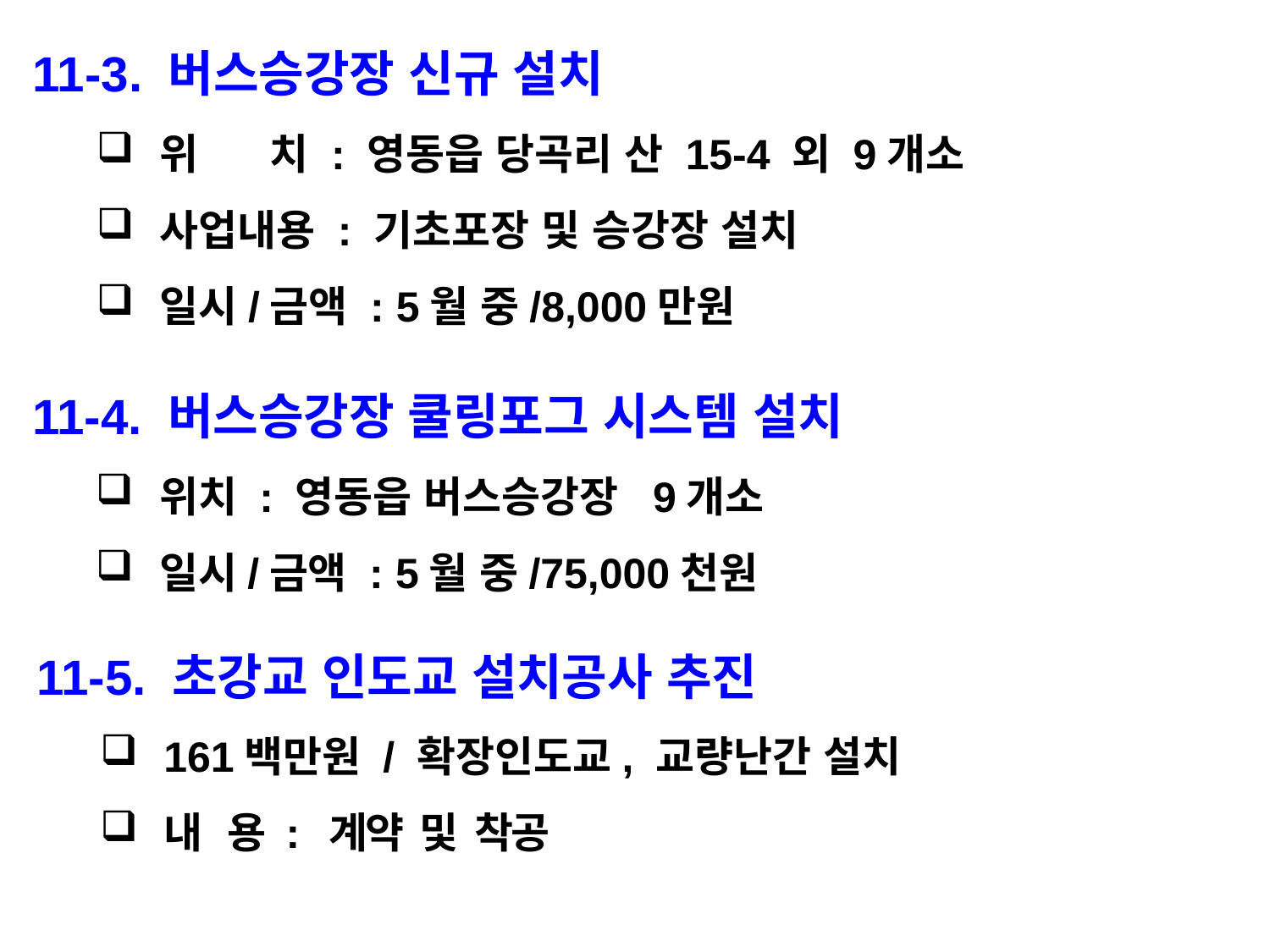

11-3. 버스승강장 신규 설치
위      치 : 영동읍 당곡리 산 15-4 외 9개소
사업내용 : 기초포장 및 승강장 설치
일시/금액 : 5월 중/8,000만원

11-4. 버스승강장 쿨링포그 시스템 설치
위치 : 영동읍 버스승강장  9개소
일시/금액 : 5월 중/75,000천원

11-5. 초강교 인도교 설치공사 추진
161백만원 / 확장인도교, 교량난간 설치
내   용 :  계약  및  착공